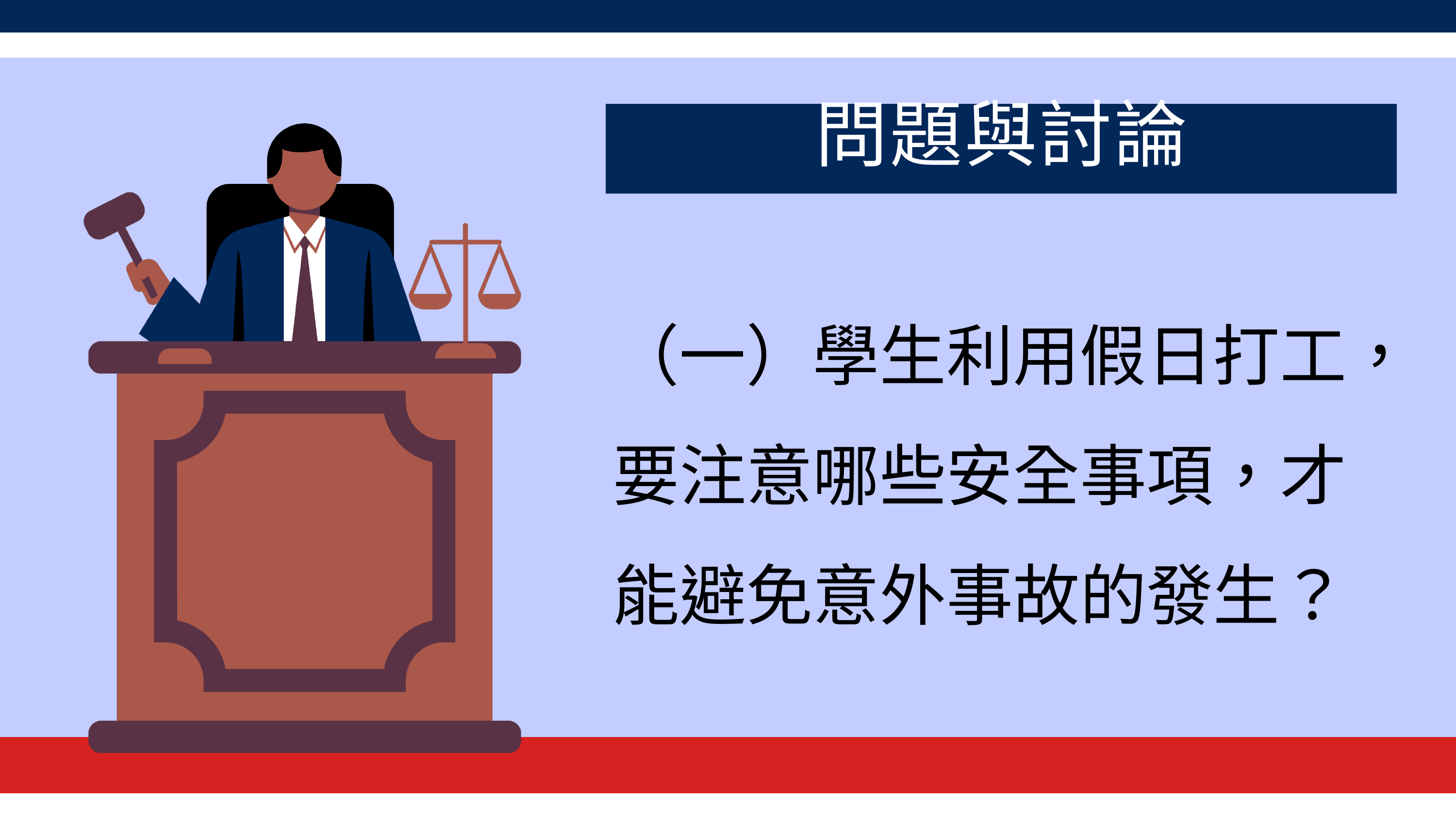

問題與討論
（一）學生利用假日打工，要注意哪些安全事項，才能避免意外事故的發生？